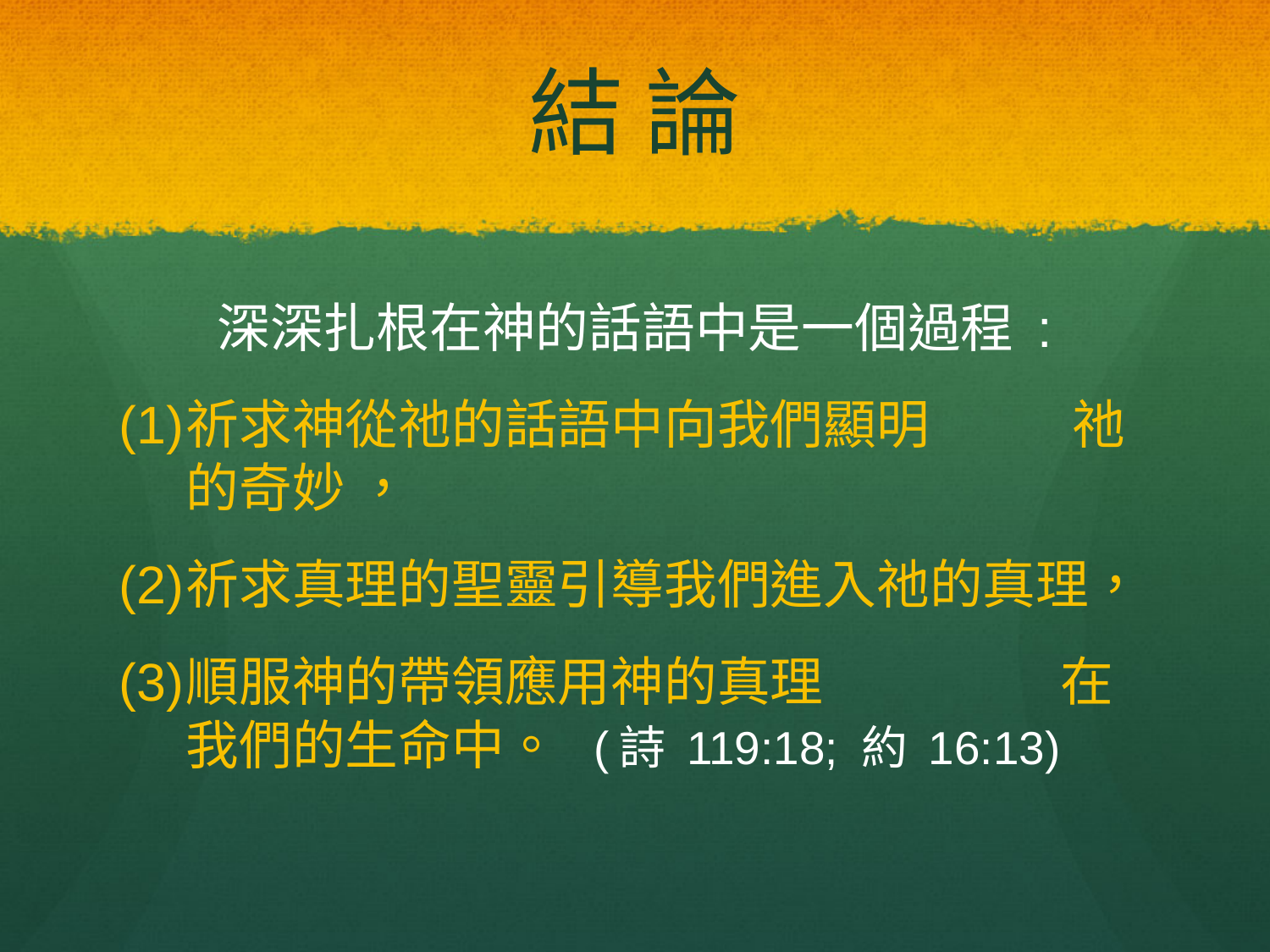

# 結 論
深深扎根在神的話語中是一個過程 :
祈求神從祂的話語中向我們顯明            祂的奇妙 ，
祈求真理的聖靈引導我們進入祂的真理，
順服神的帶領應用神的真理                    在我們的生命中。  (詩 119:18; 約 16:13)